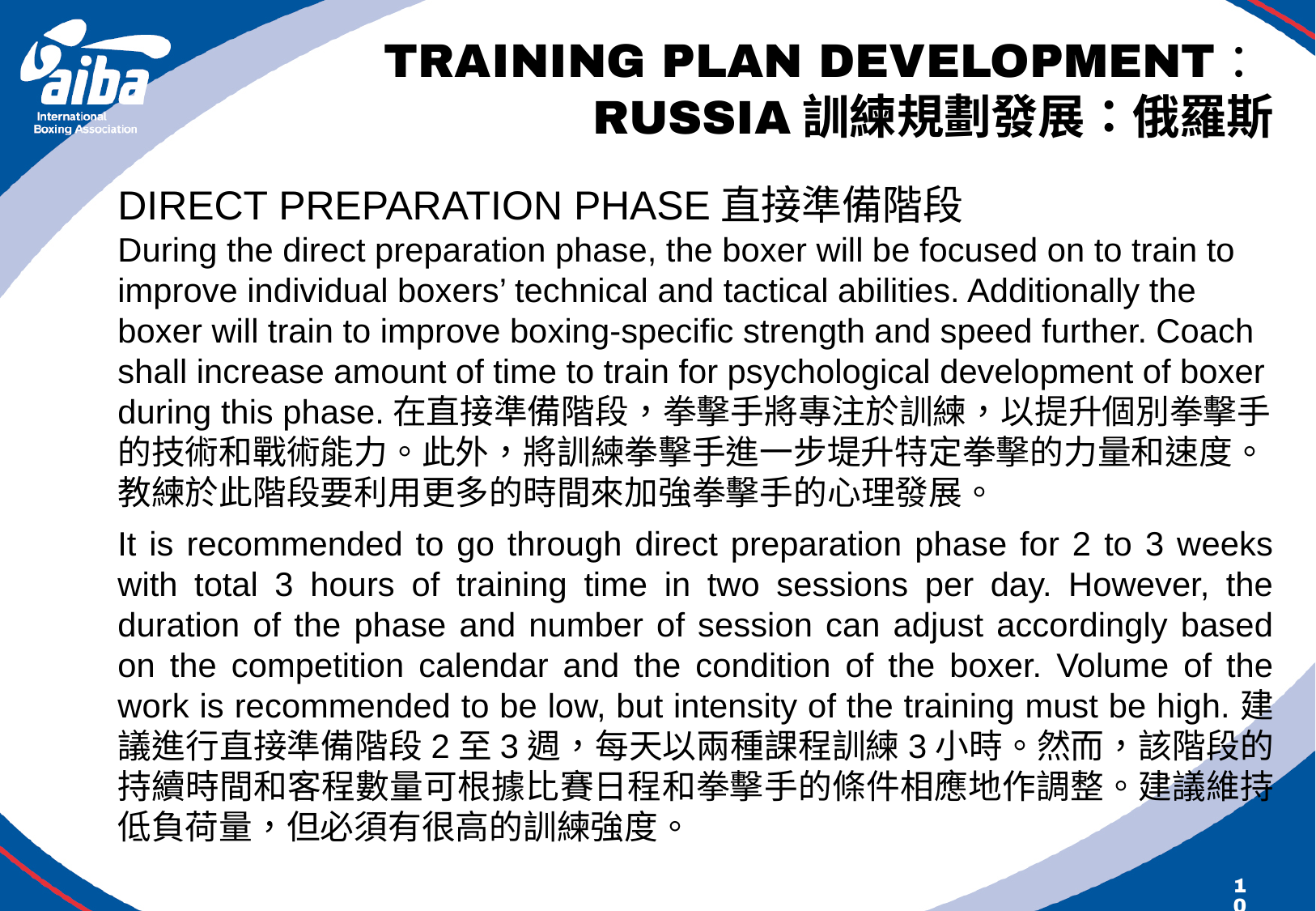

# TRAINING PLAN DEVELOPMENT： RUSSIA訓練規劃發展：俄羅斯
DIRECT PREPARATION PHASE直接準備階段
During the direct preparation phase, the boxer will be focused on to train to improve individual boxers’ technical and tactical abilities. Additionally the boxer will train to improve boxing-specific strength and speed further. Coach shall increase amount of time to train for psychological development of boxer during this phase.在直接準備階段，拳擊手將專注於訓練，以提升個別拳擊手的技術和戰術能力。此外，將訓練拳擊手進一步堤升特定拳擊的力量和速度。教練於此階段要利用更多的時間來加強拳擊手的心理發展。
It is recommended to go through direct preparation phase for 2 to 3 weeks with total 3 hours of training time in two sessions per day. However, the duration of the phase and number of session can adjust accordingly based on the competition calendar and the condition of the boxer. Volume of the work is recommended to be low, but intensity of the training must be high.建議進行直接準備階段2至3週，每天以兩種課程訓練3小時。然而，該階段的持續時間和客程數量可根據比賽日程和拳擊手的條件相應地作調整。建議維持低負荷量，但必須有很高的訓練強度。
104